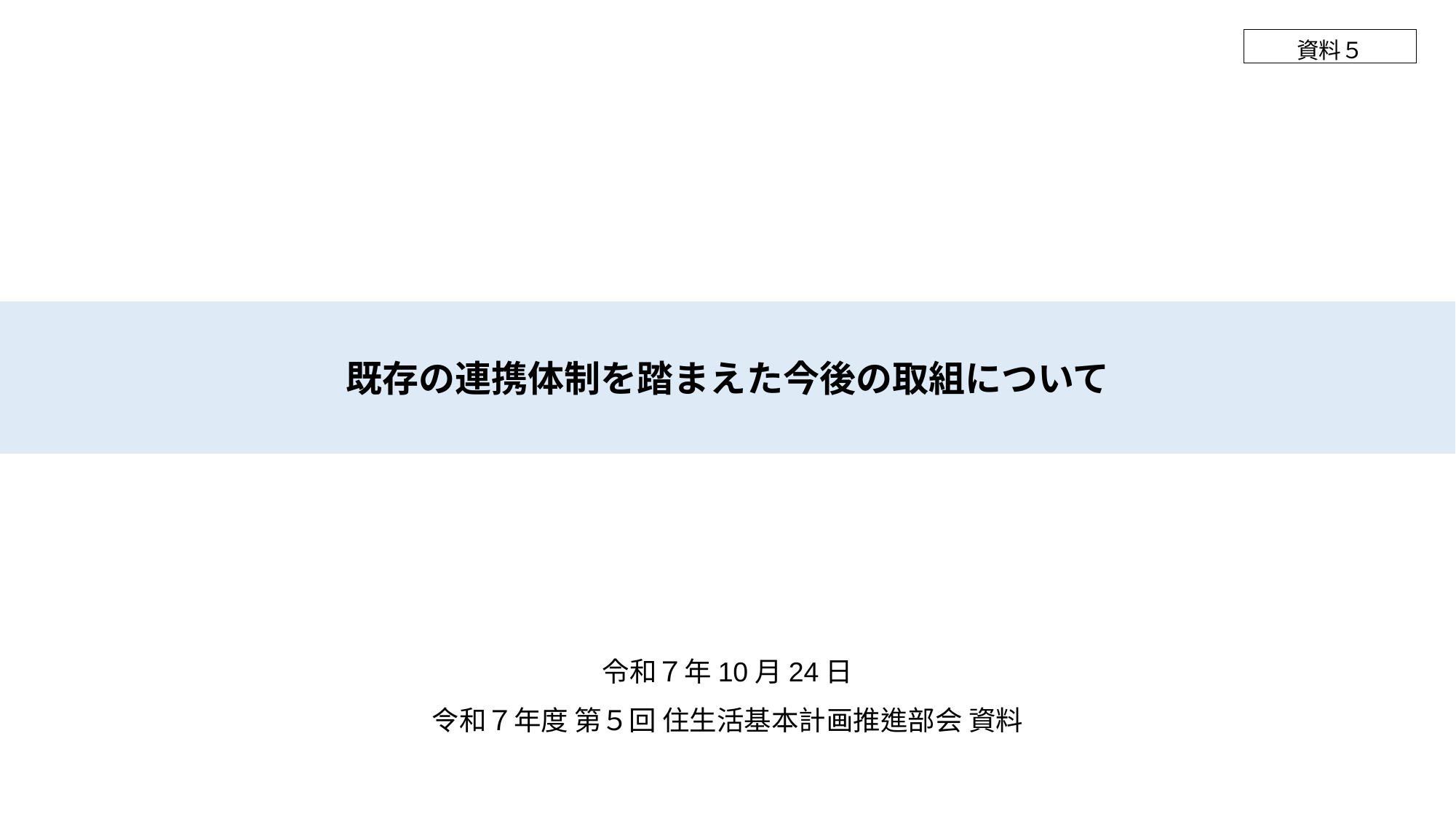

資料５
既存の連携体制を踏まえた今後の取組について
令和７年10月24日
令和７年度 第５回 住生活基本計画推進部会 資料